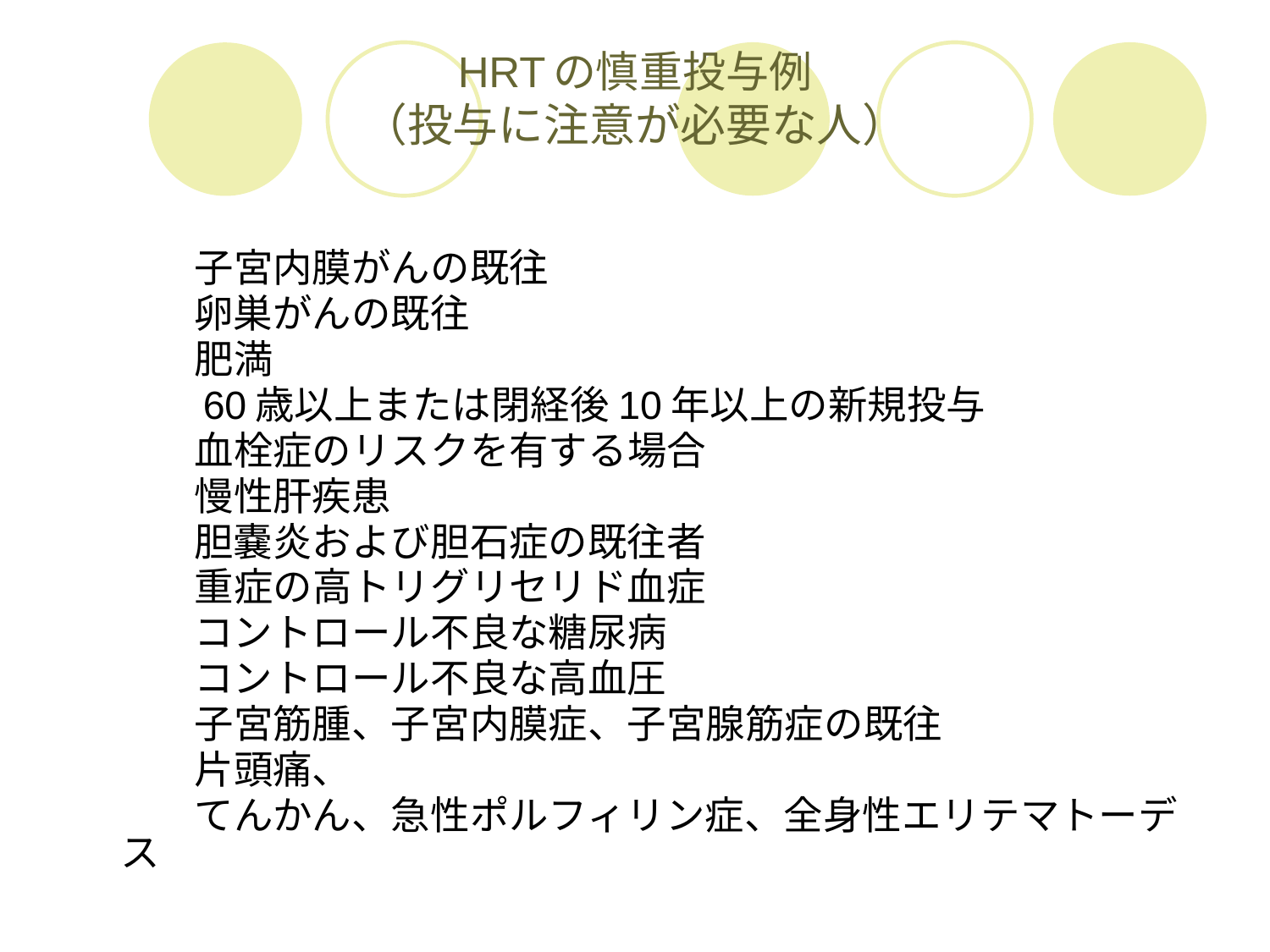

# HRTの慎重投与例 （投与に注意が必要な人）

　　　子宮内膜がんの既往
　　　卵巣がんの既往
　　　肥満
　　　60歳以上または閉経後10年以上の新規投与
　　　血栓症のリスクを有する場合
　　　慢性肝疾患
　　　胆嚢炎および胆石症の既往者
　　　重症の高トリグリセリド血症
　　　コントロール不良な糖尿病
　　　コントロール不良な高血圧
　　　子宮筋腫、子宮内膜症、子宮腺筋症の既往
　　　片頭痛、
　　　てんかん、急性ポルフィリン症、全身性エリテマトーデス